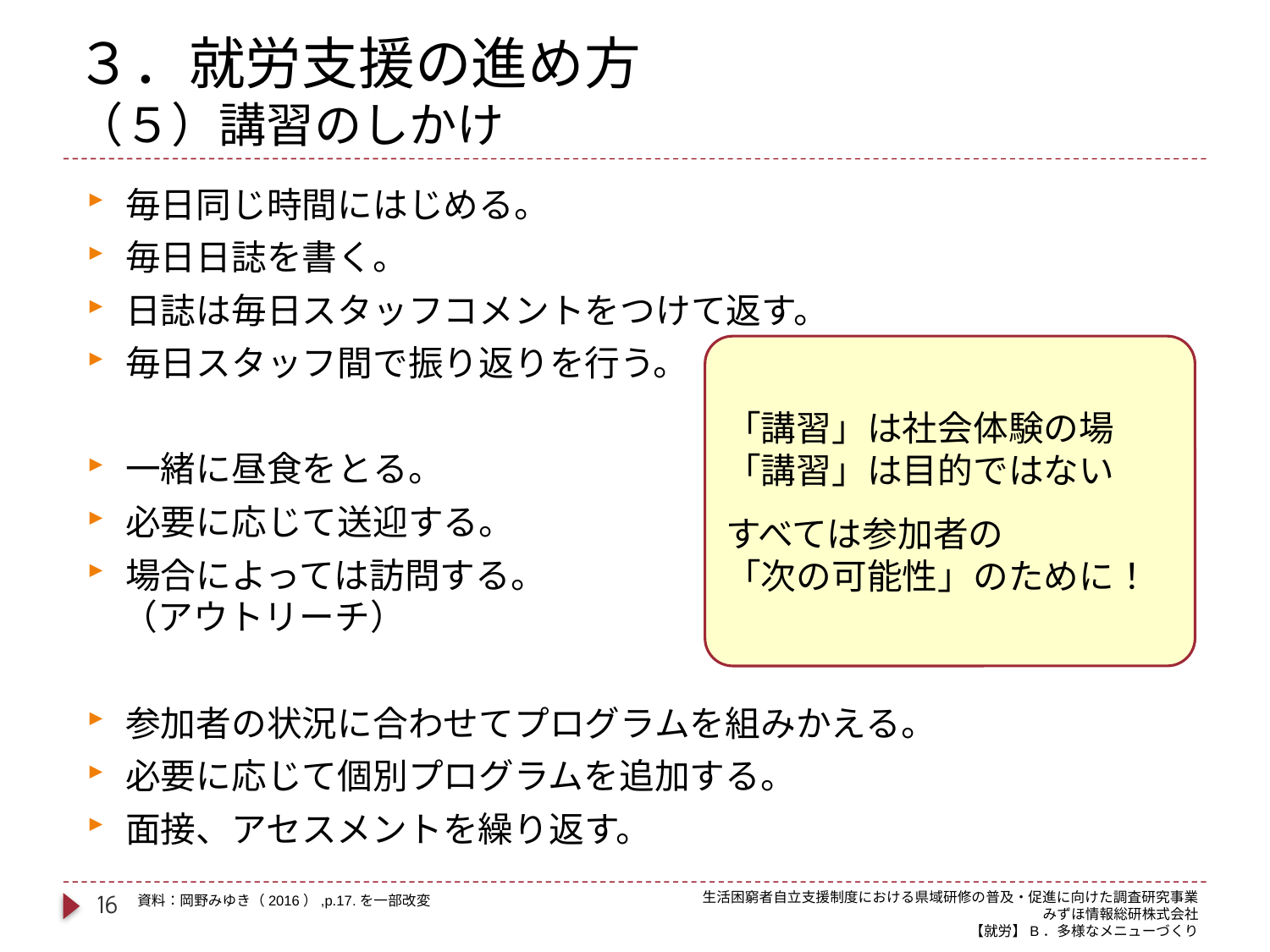

# ３．就労支援の進め方 （５）講習のしかけ
毎日同じ時間にはじめる。
毎日日誌を書く。
日誌は毎日スタッフコメントをつけて返す。
毎日スタッフ間で振り返りを行う。

一緒に昼食をとる。
必要に応じて送迎する。
場合によっては訪問する。
　（アウトリーチ）

参加者の状況に合わせてプログラムを組みかえる。
必要に応じて個別プログラムを追加する。
面接、アセスメントを繰り返す。
「講習」は社会体験の場
「講習」は目的ではない
すべては参加者の　　　「次の可能性」のために！
16
生活困窮者自立支援制度における県域研修の普及・促進に向けた調査研究事業
みずほ情報総研株式会社
【就労】B．多様なメニューづくり
資料：岡野みゆき（2016）,p.17.を一部改変